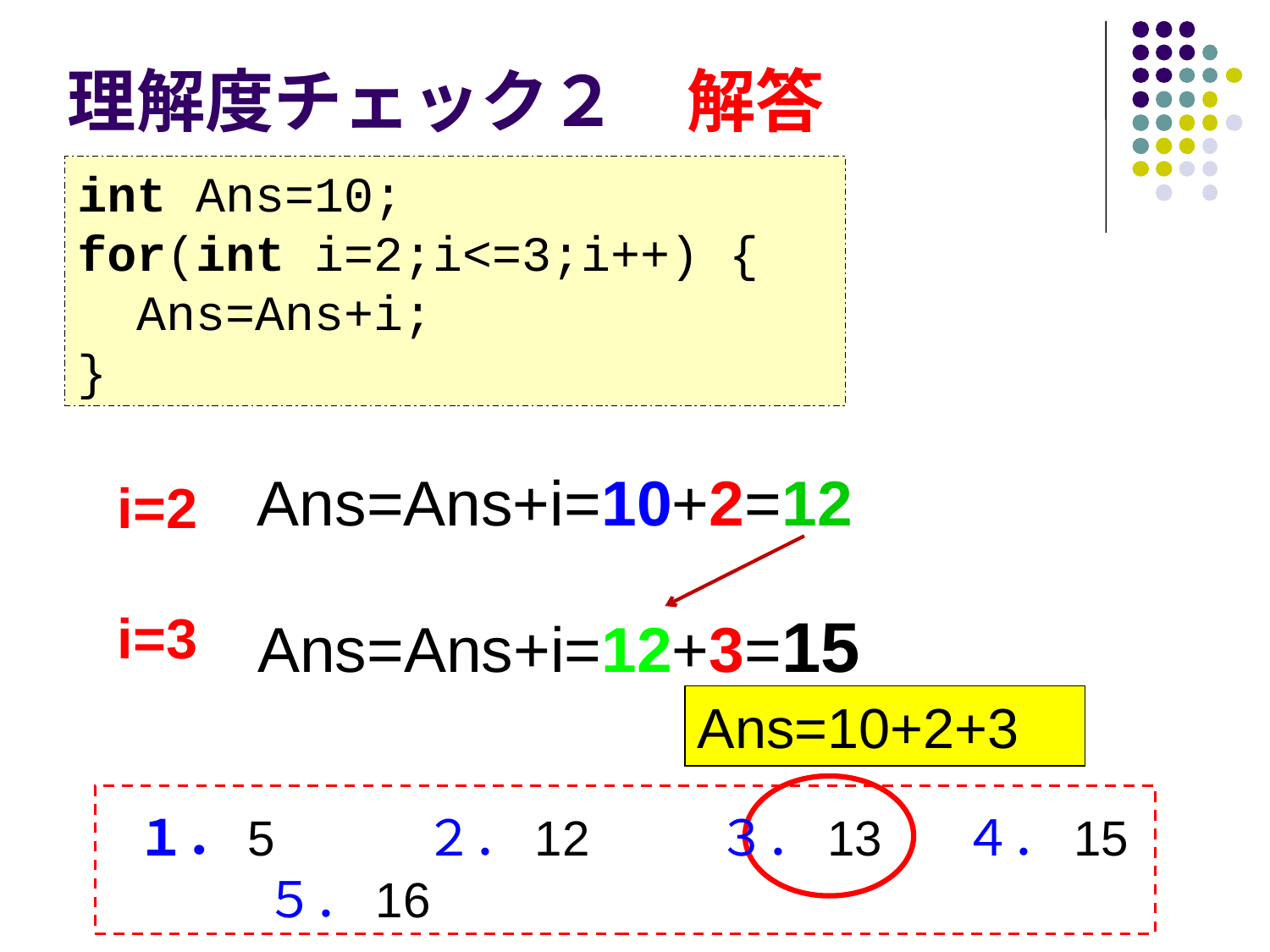

# 理解度チェック２　解答
int Ans=10;
for(int i=2;i<=3;i++) {
  Ans=Ans+i;
}
Ans=Ans+i=10+2=12
i=2
i=3
Ans=Ans+i=12+3=15
Ans=10+2+3

 １．5    　   ２．12    　 ３．13     ４．15        ５．16